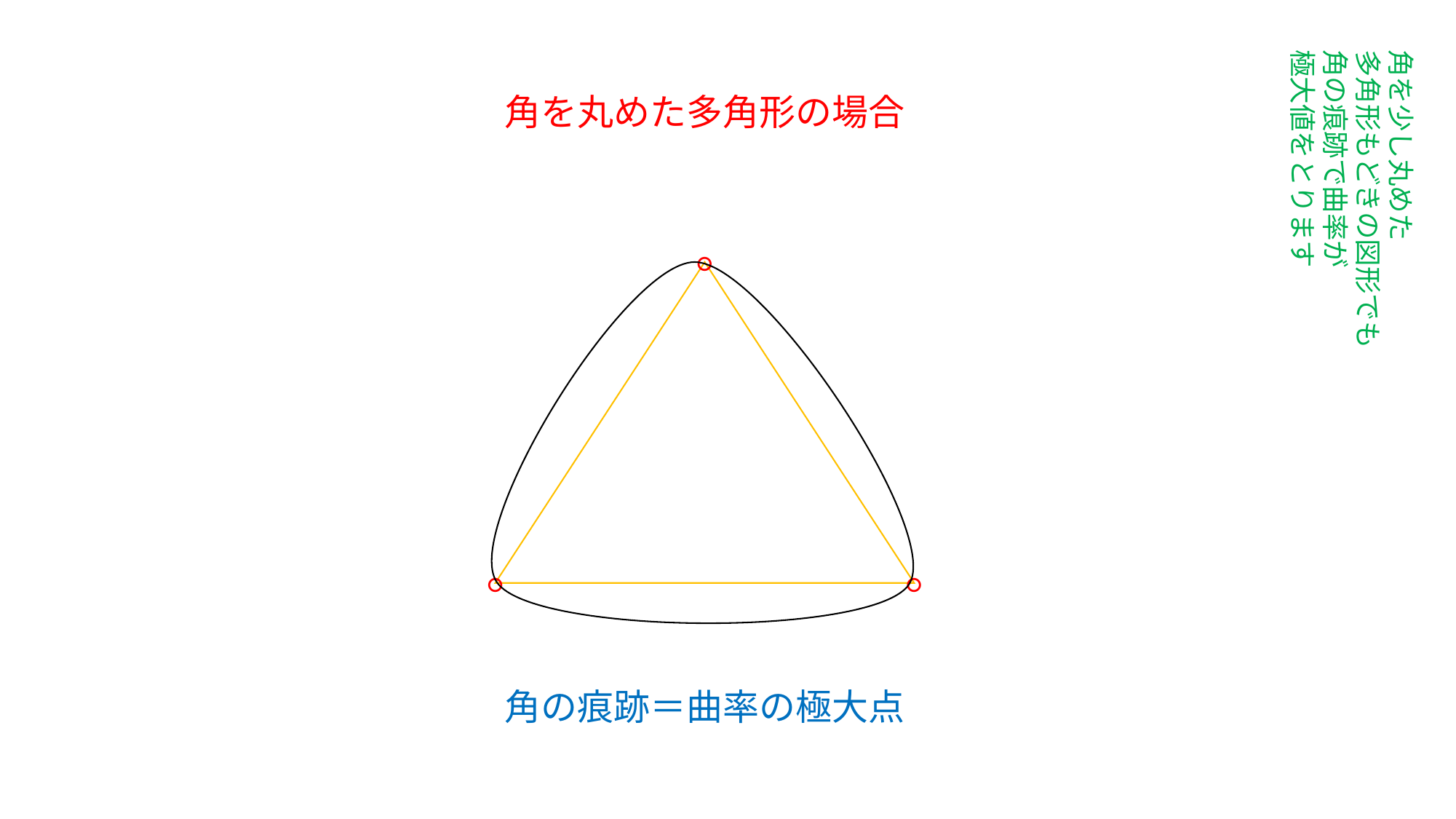

角を少し丸めた
多角形もどきの図形でも
角の痕跡で曲率が
極大値をとります
角を丸めた多角形の場合
○

○
○
角の痕跡＝曲率の極大点